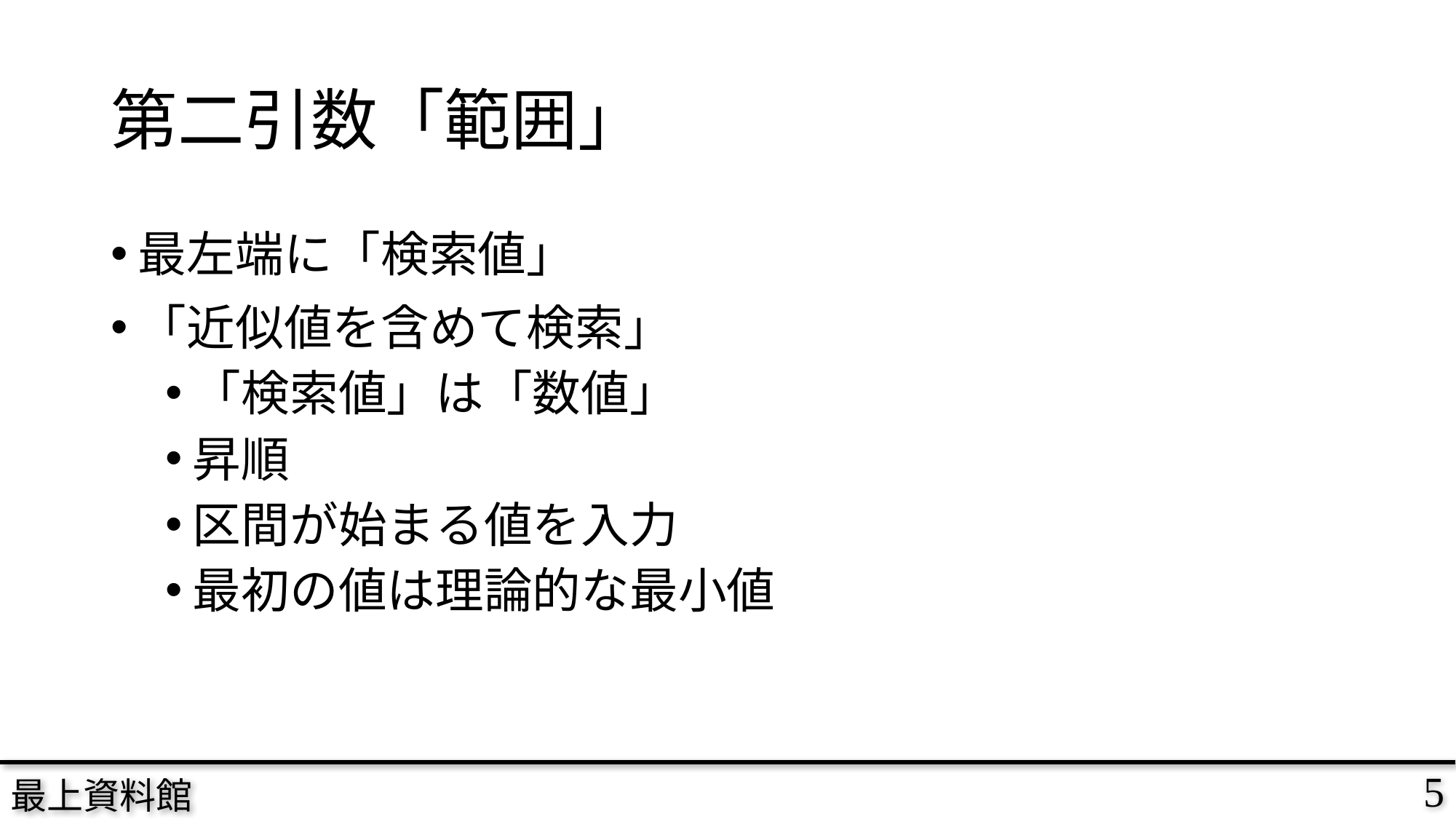

# 第二引数「範囲」
最左端に「検索値」
「近似値を含めて検索」
「検索値」は「数値」
昇順
区間が始まる値を入力
最初の値は理論的な最小値